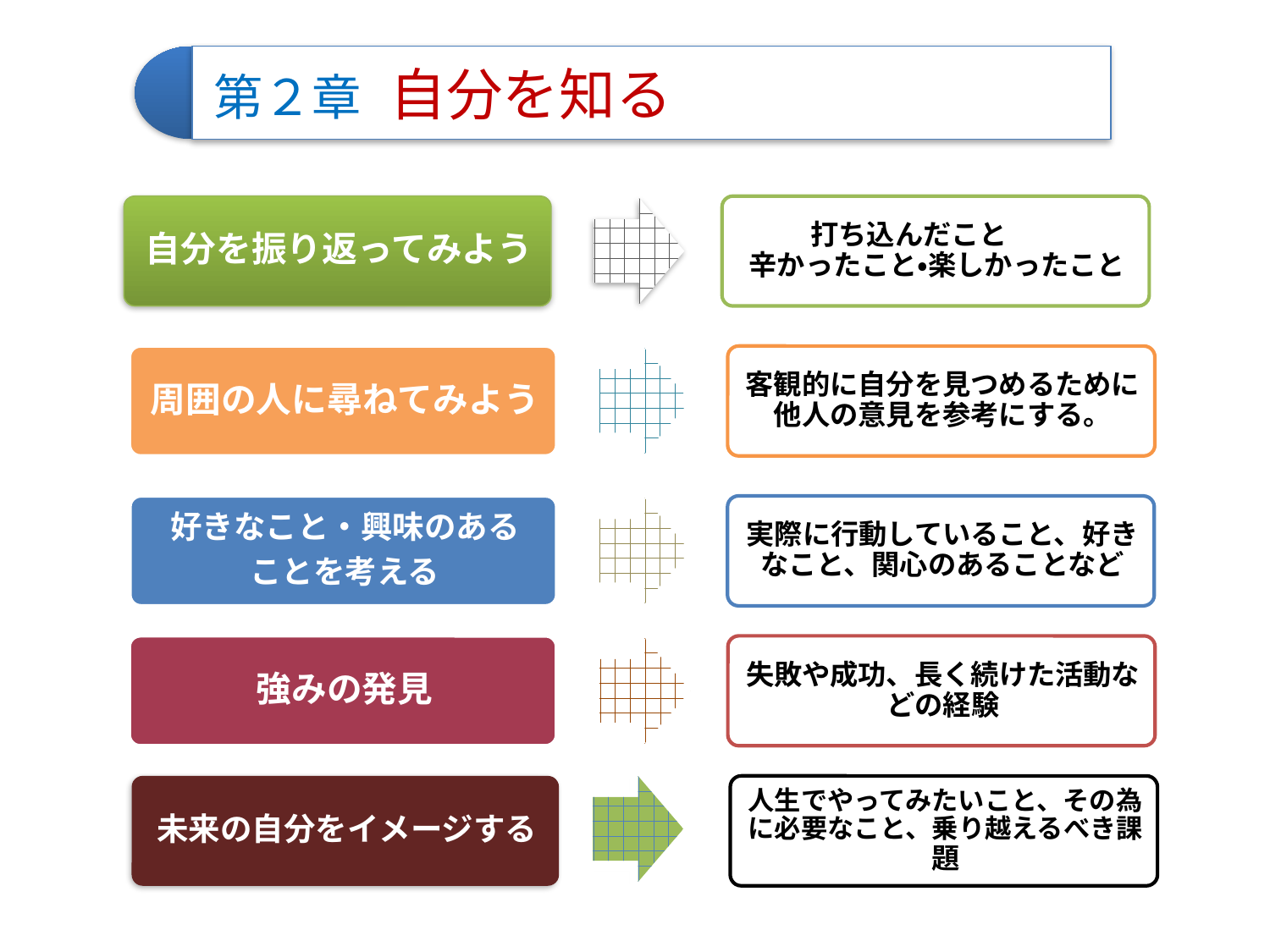

第２章　自分を知る

自分を振り返ってみよう

打ち込んだこと　　
辛かったこと・楽しかったこと
周囲の人に尋ねてみよう

客観的に自分を見つめるために
他人の意見を参考にする。
好きなこと・興味のある
ことを考える

実際に行動していること、好きなこと、関心のあることなど
強みの発見

失敗や成功、長く続けた活動などの経験
未来の自分をイメージする

人生でやってみたいこと、その為に必要なこと、乗り越えるべき課題